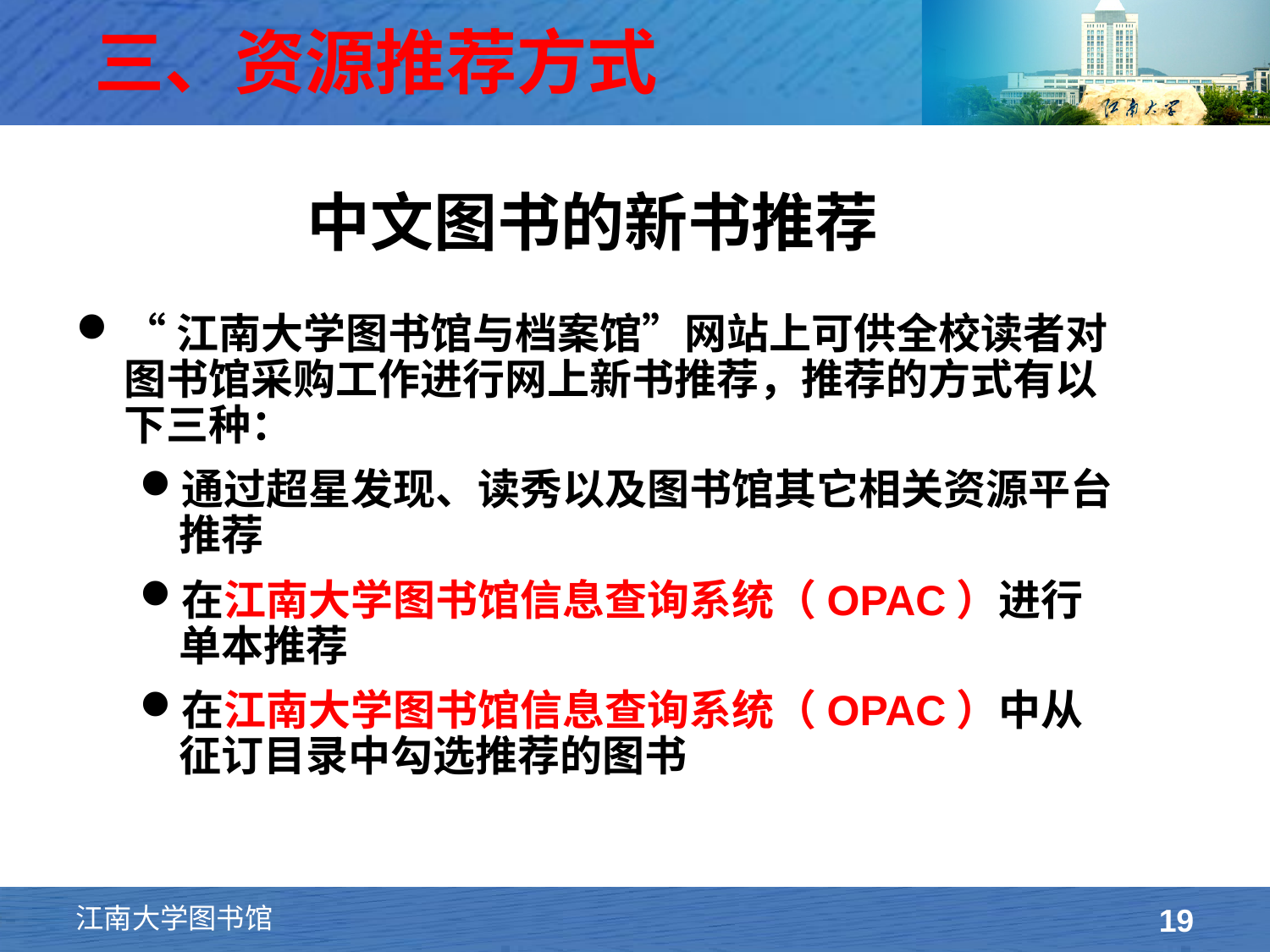

# 三、资源推荐方式
 中文图书的新书推荐
“江南大学图书馆与档案馆”网站上可供全校读者对图书馆采购工作进行网上新书推荐，推荐的方式有以下三种：
通过超星发现、读秀以及图书馆其它相关资源平台推荐
在江南大学图书馆信息查询系统（OPAC）进行单本推荐
在江南大学图书馆信息查询系统（OPAC）中从征订目录中勾选推荐的图书